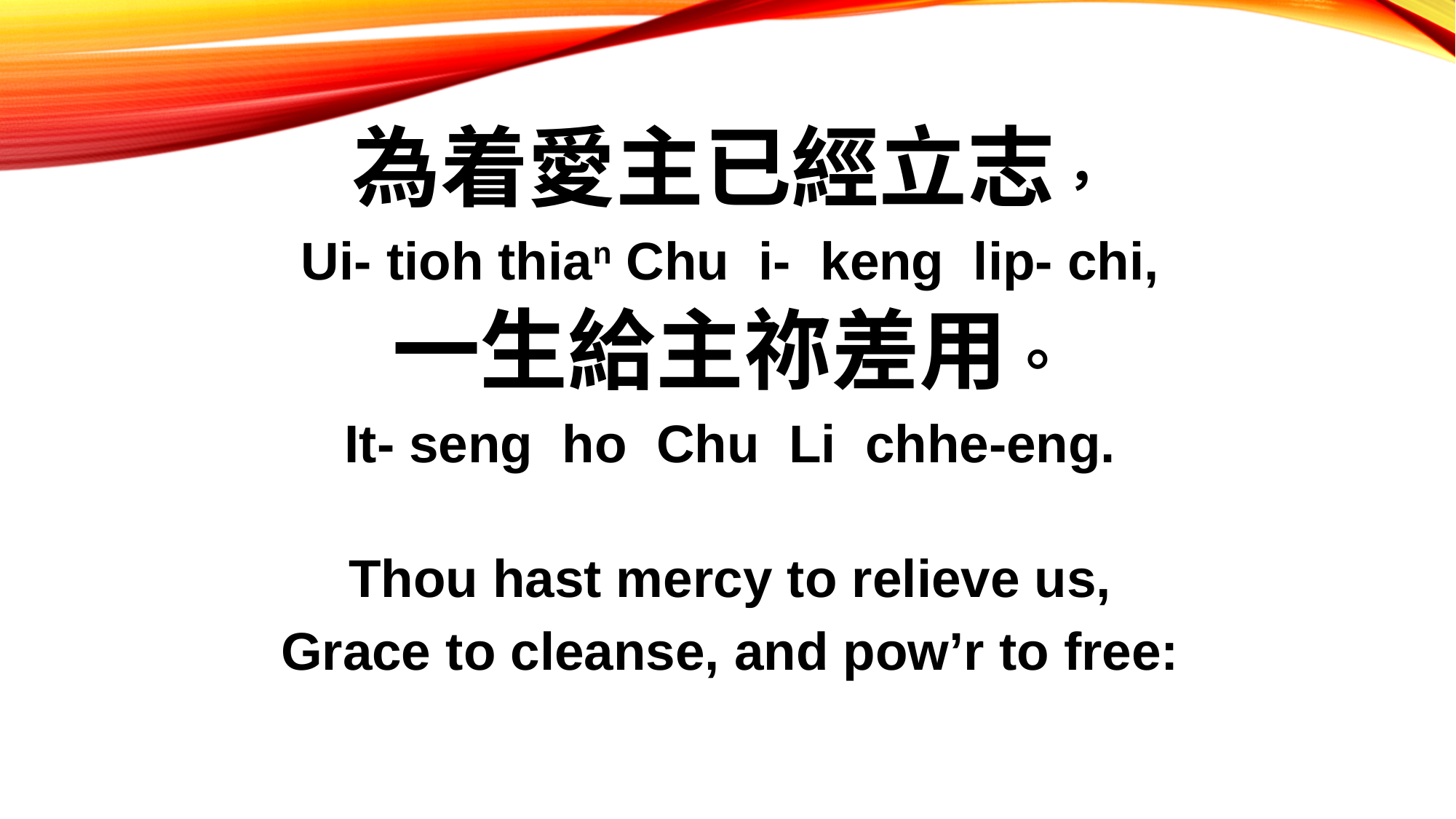

為着愛主已經立志，
Ui- tioh thian Chu  i-  keng  lip- chi,
一生給主祢差用。
It- seng  ho  Chu  Li  chhe-eng.

Thou hast mercy to relieve us,
Grace to cleanse, and pow’r to free: